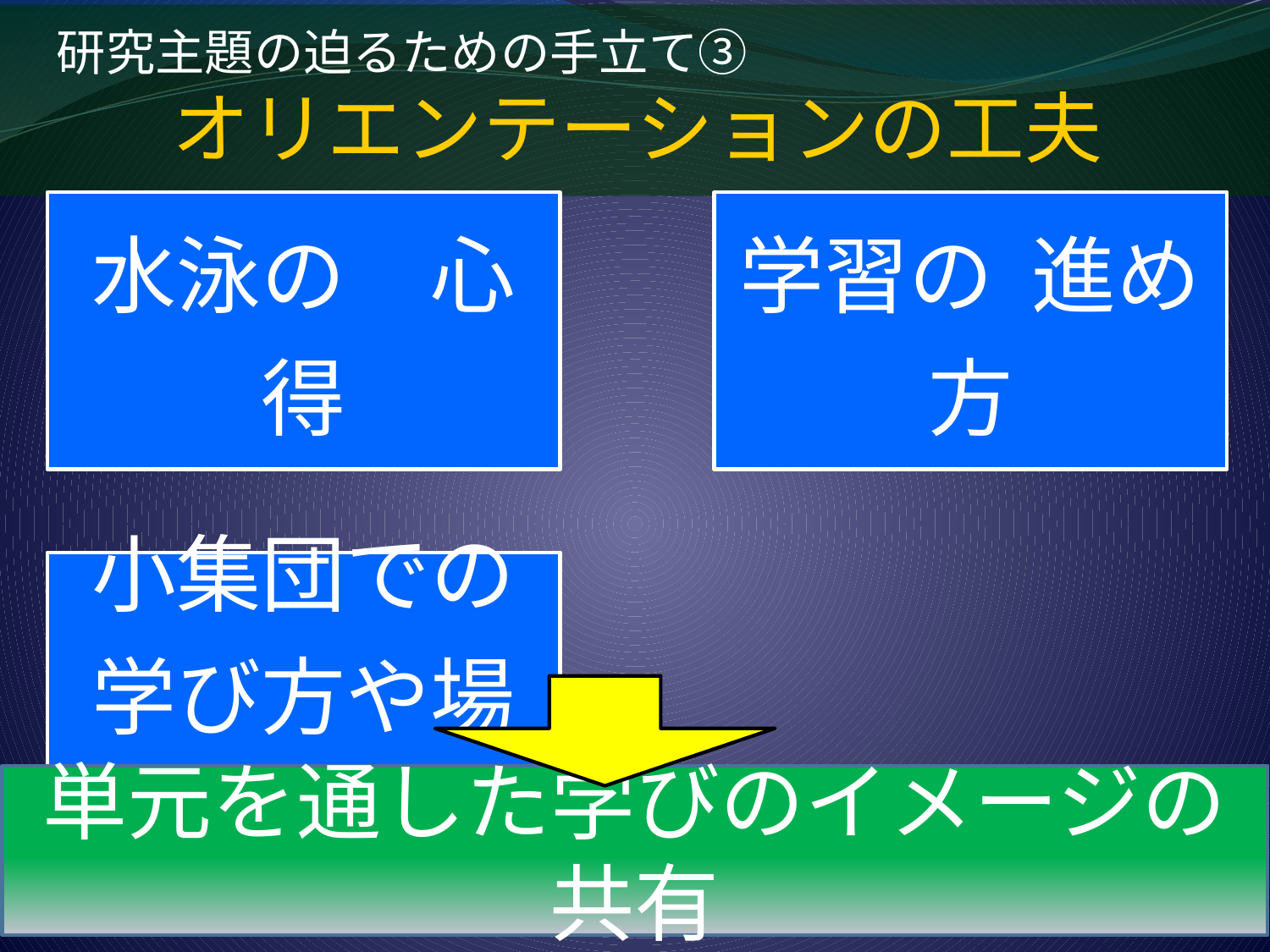

研究主題の迫るための手立て③
オリエンテーションの工夫
学習の  進め方
小集団での

単元を通した学びのイメージの共有